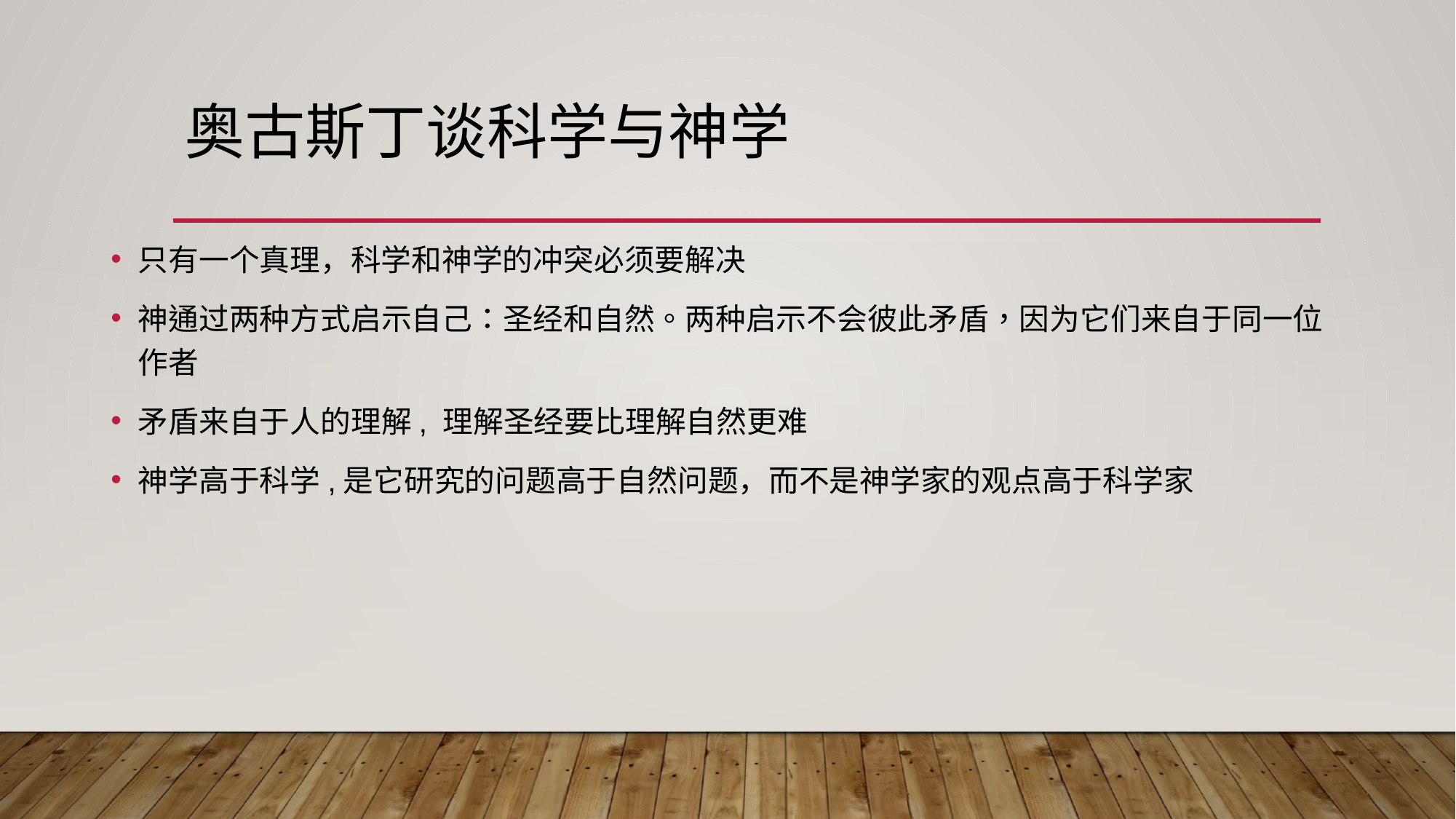

# 奥古斯丁谈科学与神学
只有一个真理，科学和神学的冲突必须要解决
神通过两种方式启示自己：圣经和自然。两种启示不会彼此矛盾，因为它们来自于同一位作者
矛盾来自于人的理解, 理解圣经要比理解自然更难
神学高于科学,是它研究的问题高于自然问题，而不是神学家的观点高于科学家